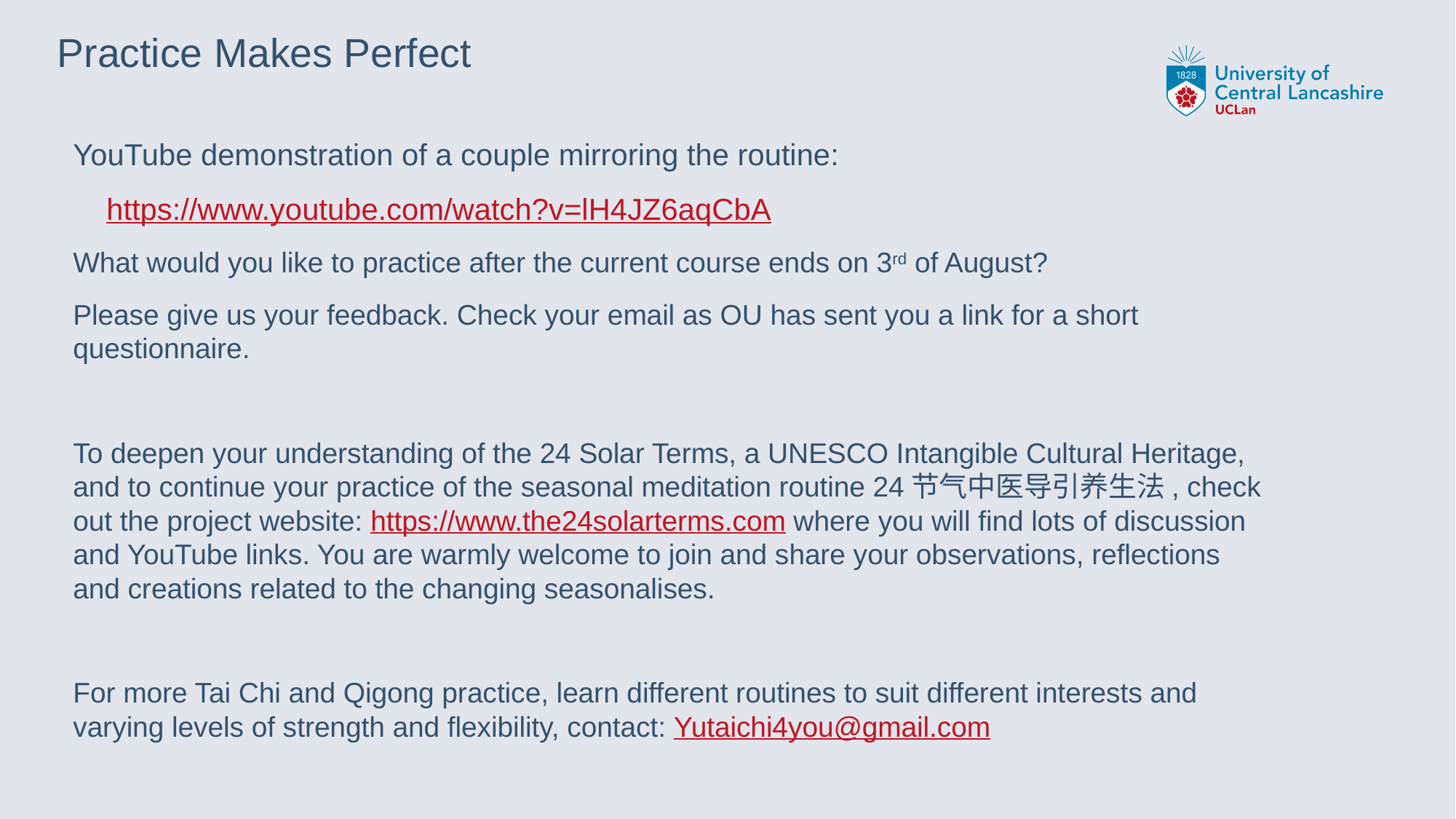

# Practice Makes Perfect
YouTube demonstration of a couple mirroring the routine:
    https://www.youtube.com/watch?v=lH4JZ6aqCbA
What would you like to practice after the current course ends on 3rd of August?
Please give us your feedback. Check your email as OU has sent you a link for a short questionnaire.

To deepen your understanding of the 24 Solar Terms, a UNESCO Intangible Cultural Heritage, and to continue your practice of the seasonal meditation routine 24节气中医导引养生法, check out the project website: https://www.the24solarterms.com where you will find lots of discussion and YouTube links. You are warmly welcome to join and share your observations, reflections and creations related to the changing seasonalises.

For more Tai Chi and Qigong practice, learn different routines to suit different interests and varying levels of strength and flexibility, contact: Yutaichi4you@gmail.com